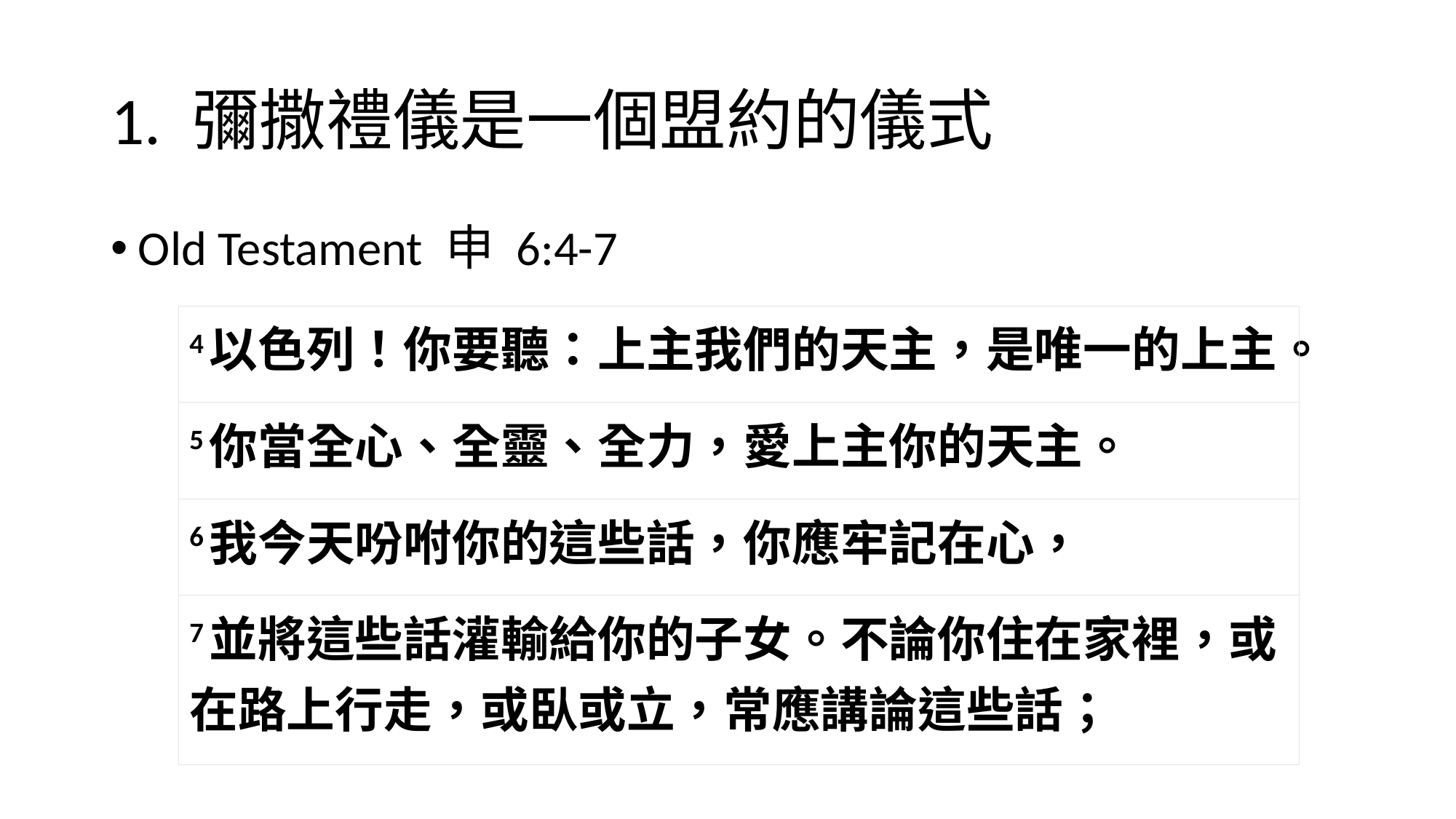

# 1. 彌撒禮儀是一個盟約的儀式
Old Testament 申 6:4-7

| 4以色列！你要聽：上主我們的天主，是唯一的上主。 |
| --- |
| 5你當全心、全靈、全力，愛上主你的天主。 |
| 6我今天吩咐你的這些話，你應牢記在心， |
| 7並將這些話灌輸給你的子女。不論你住在家裡，或在路上行走，或臥或立，常應講論這些話； |